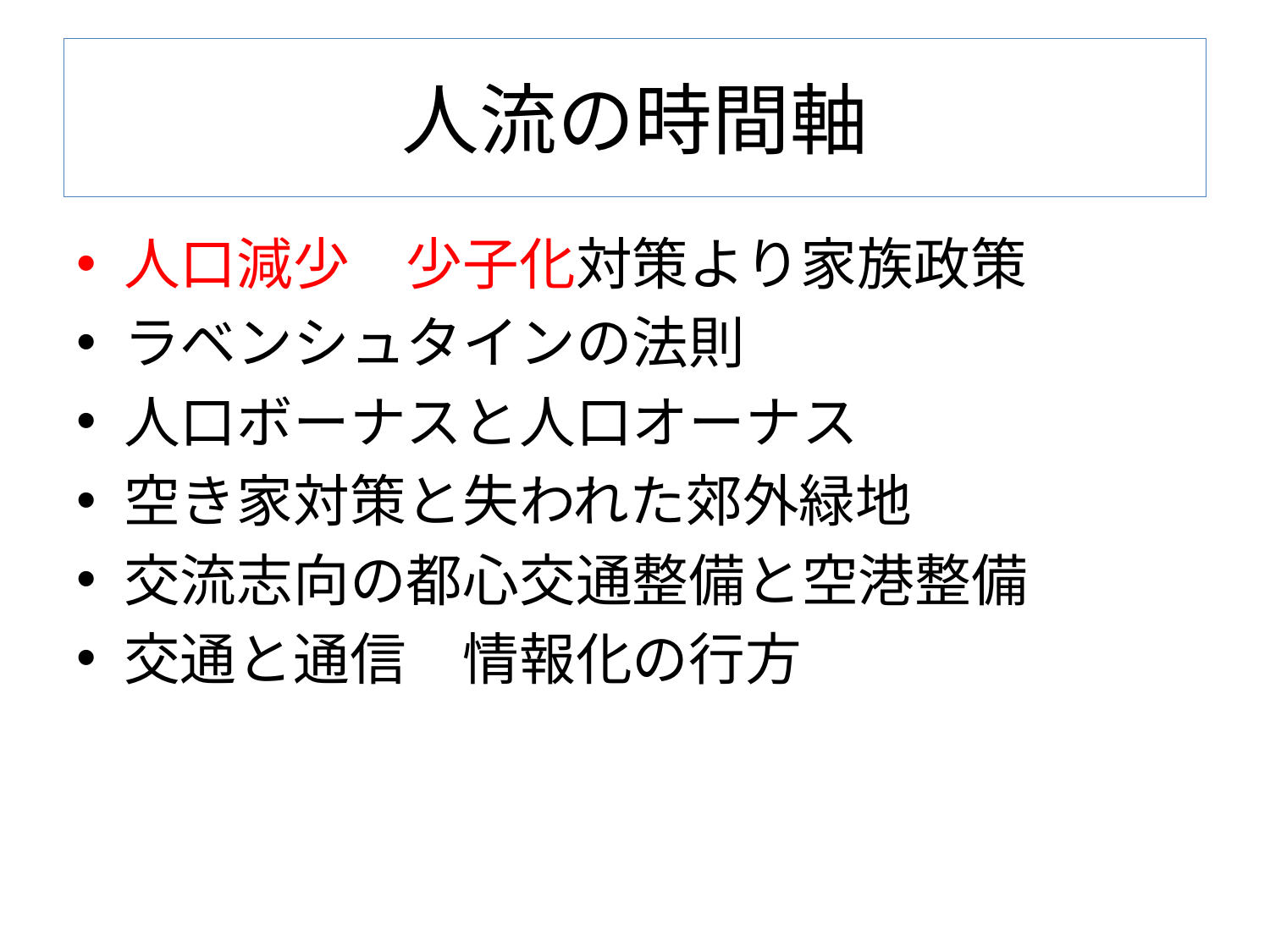

# 人流の時間軸
人口減少　少子化対策より家族政策
ラベンシュタインの法則
人口ボーナスと人口オーナス
空き家対策と失われた郊外緑地
交流志向の都心交通整備と空港整備
交通と通信　情報化の行方